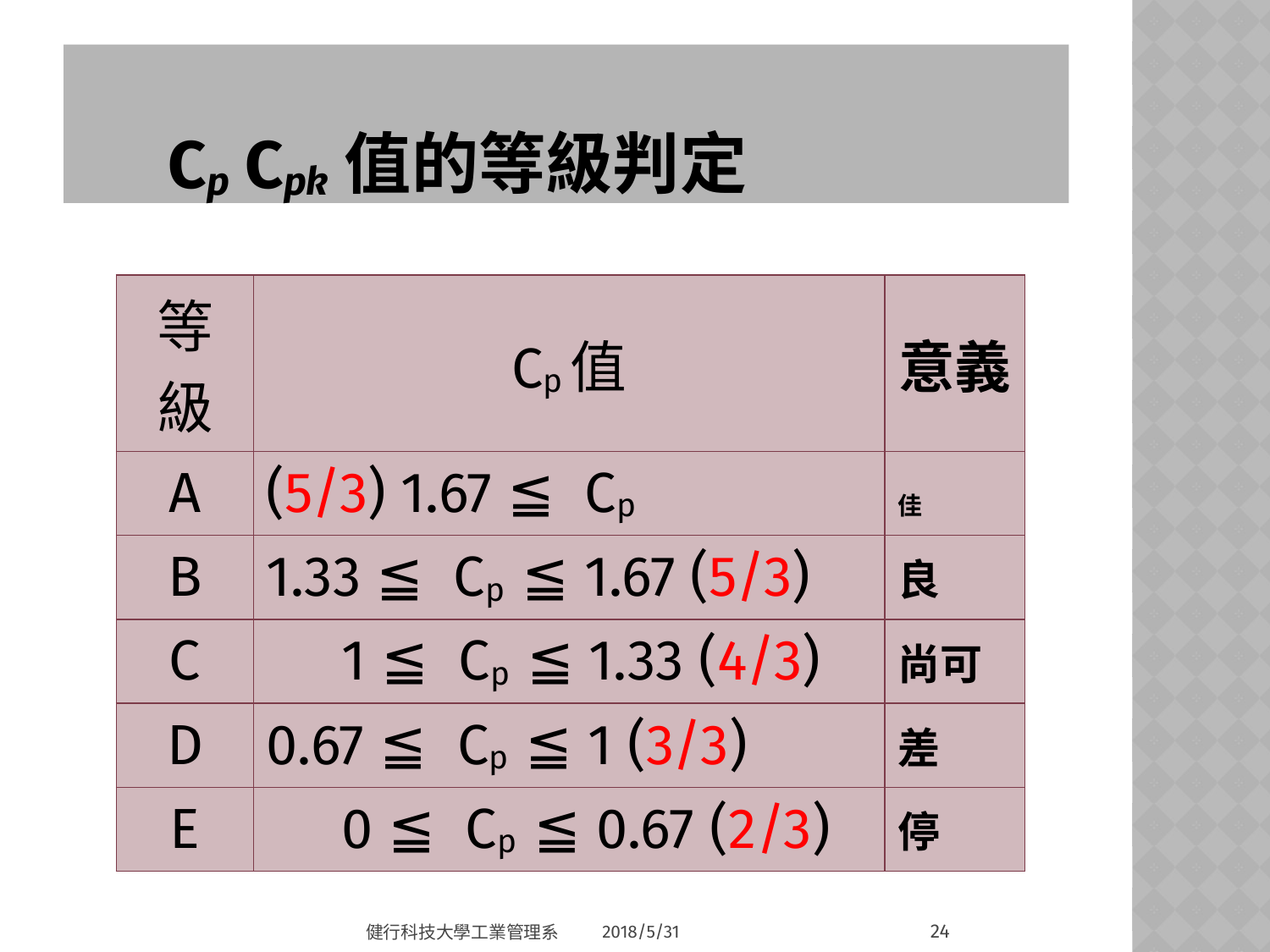

# Cp Cpk值的等級判定
| 等級 | Cp值 | 意義 |
| --- | --- | --- |
| A | (5/3) 1.67 ≦ Cp | 佳 |
| B | 1.33 ≦ Cp ≦ 1.67 (5/3) | 良 |
| C | 1 ≦ Cp ≦ 1.33 (4/3) | 尚可 |
| D | 0.67 ≦ Cp ≦ 1 (3/3) | 差 |
| E | 0 ≦ Cp ≦ 0.67 (2/3) | 停 |
24
健行科技大學工業管理系
2018/5/31